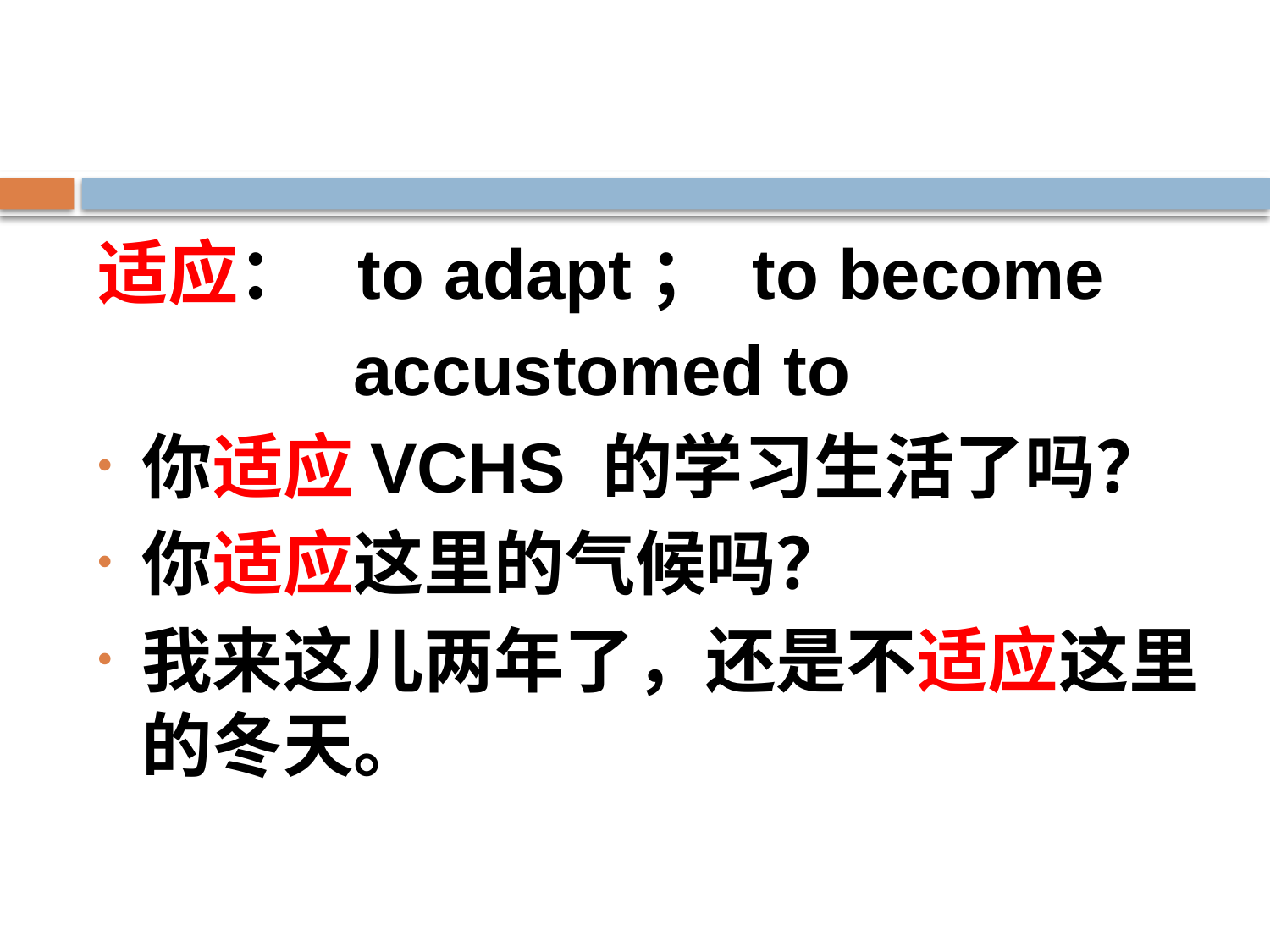

适应：  to adapt； to become
             accustomed to
你适应VCHS 的学习生活了吗？
你适应这里的气候吗？
我来这儿两年了，还是不适应这里的冬天。